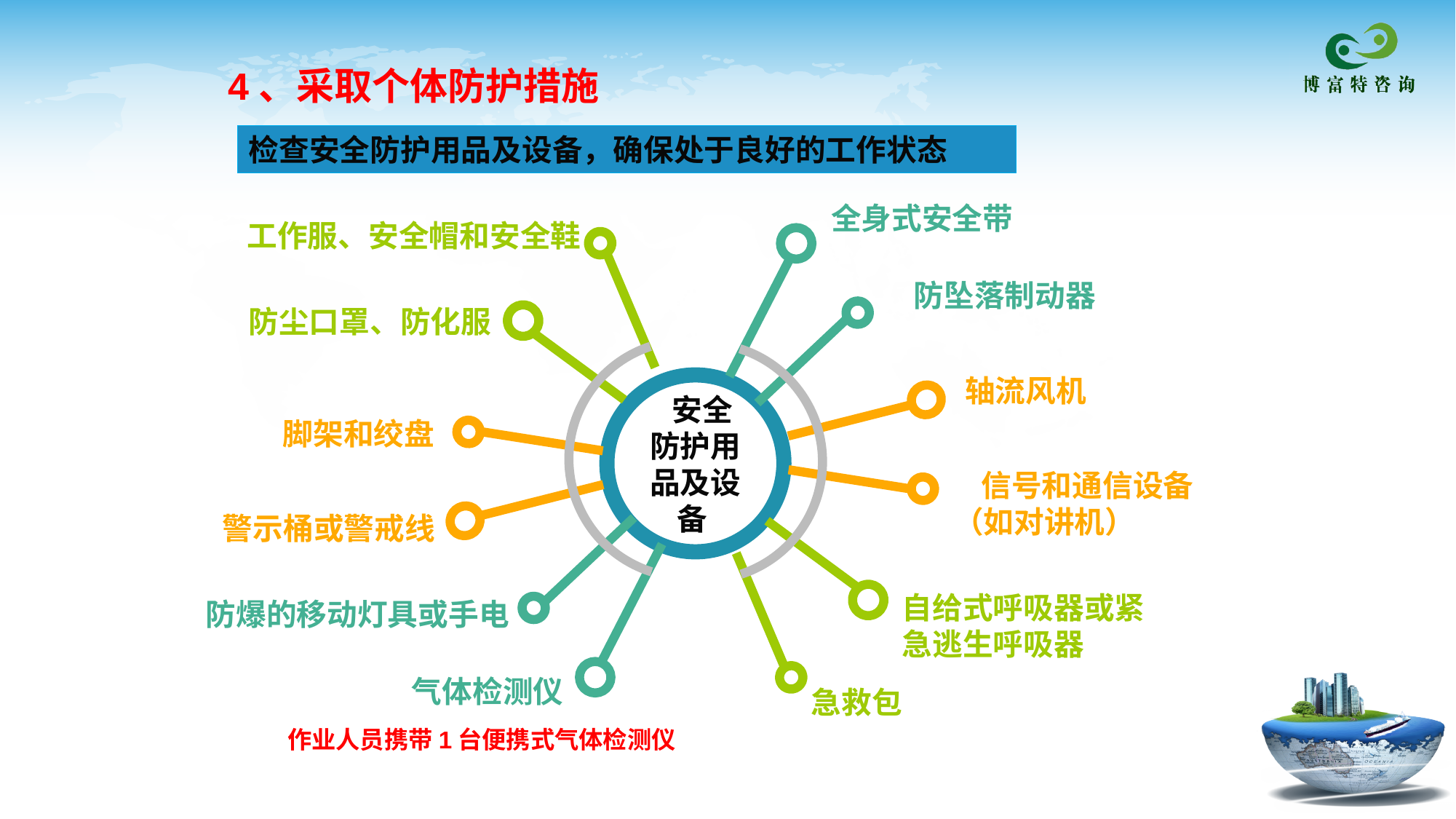

4、采取个体防护措施
检查安全防护用品及设备，确保处于良好的工作状态
全身式安全带
工作服、安全帽和安全鞋

 安全防护用品及设备

   防坠落制动器
防尘口罩、防化服
轴流风机
脚架和绞盘

   信号和通信设备（如对讲机）
警示桶或警戒线
自给式呼吸器或紧急逃生呼吸器
防爆的移动灯具或手电
气体检测仪
急救包
作业人员携带1台便携式气体检测仪